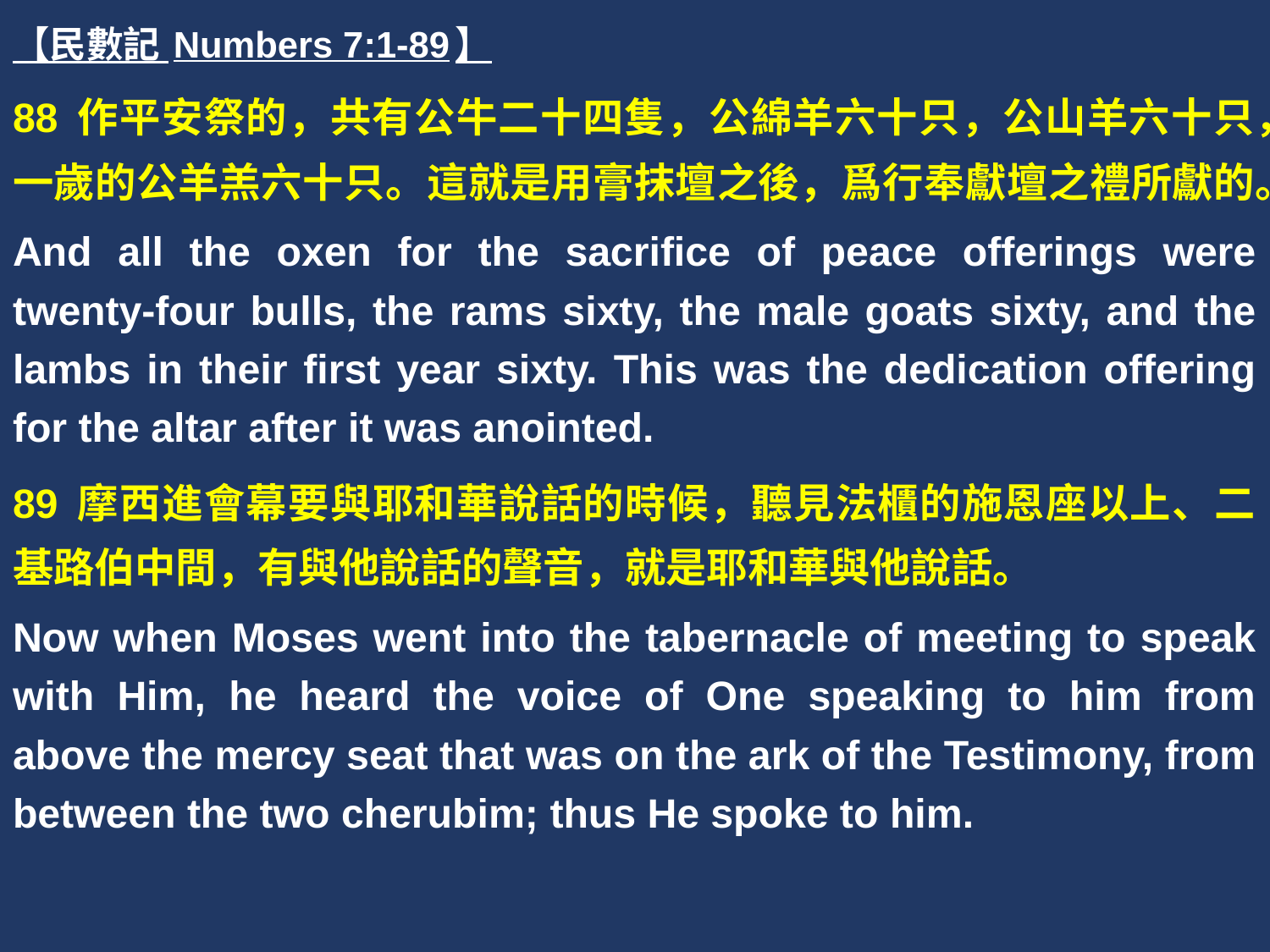

【民數記 Numbers 7:1-89】
88 作平安祭的，共有公牛二十四隻，公綿羊六十只，公山羊六十只，一歲的公羊羔六十只。這就是用膏抹壇之後，爲行奉獻壇之禮所獻的。
And all the oxen for the sacrifice of peace offerings were twenty-four bulls, the rams sixty, the male goats sixty, and the lambs in their first year sixty. This was the dedication offering for the altar after it was anointed.
89 摩西進會幕要與耶和華說話的時候，聽見法櫃的施恩座以上、二基路伯中間，有與他說話的聲音，就是耶和華與他說話。
Now when Moses went into the tabernacle of meeting to speak with Him, he heard the voice of One speaking to him from above the mercy seat that was on the ark of the Testimony, from between the two cherubim; thus He spoke to him.